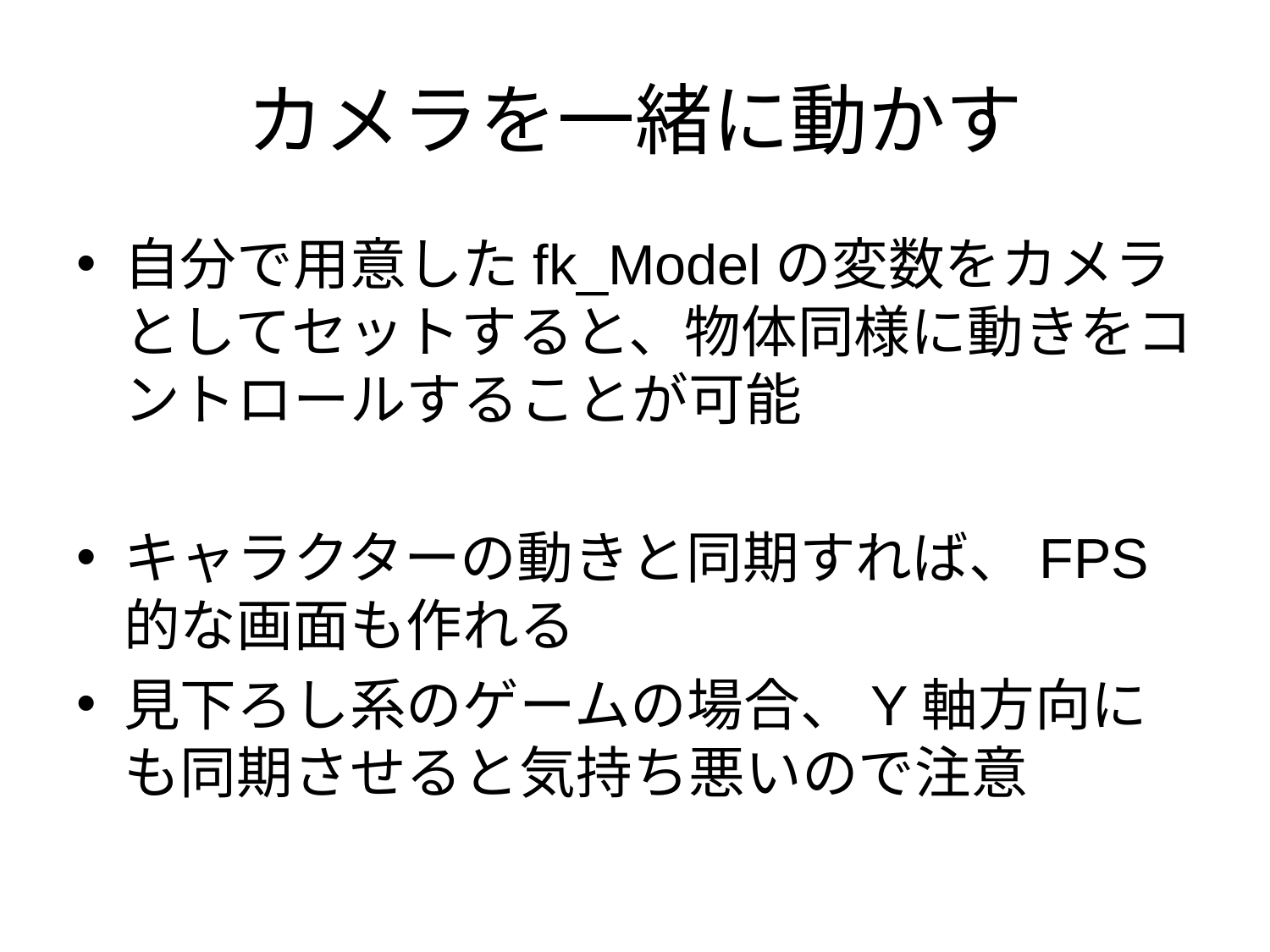

# カメラを一緒に動かす
自分で用意したfk_Modelの変数をカメラとしてセットすると、物体同様に動きをコントロールすることが可能

キャラクターの動きと同期すれば、FPS的な画面も作れる
見下ろし系のゲームの場合、Y軸方向にも同期させると気持ち悪いので注意